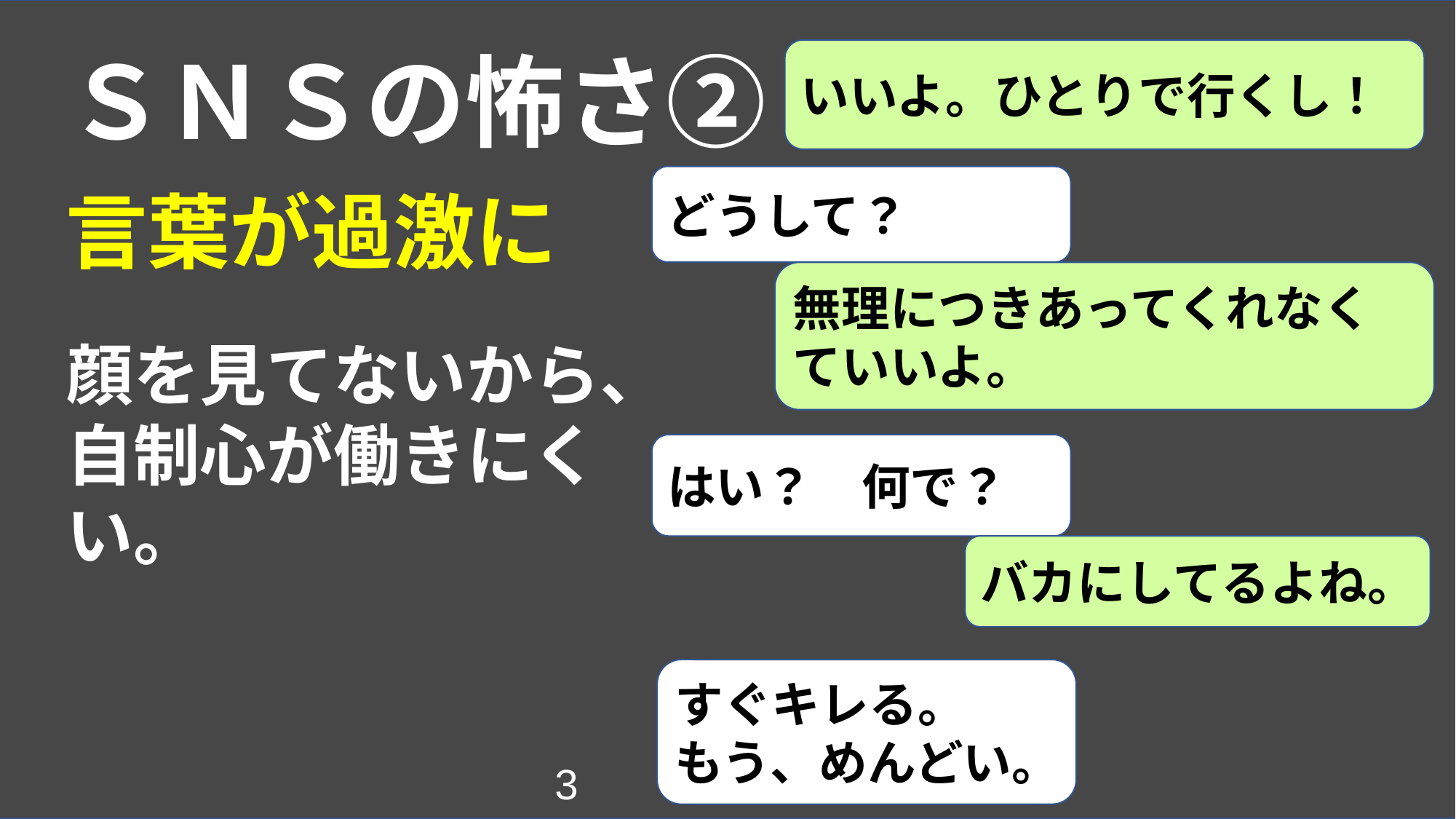

# ＳＮＳの怖さ②
いいよ。ひとりで行くし！
どうして？
言葉が過激に
無理につきあってくれなくていいよ。
顔を見てないから、自制心が働きにくい。
はい？　何で？
バカにしてるよね。
すぐキレる。
もう、めんどい。
3